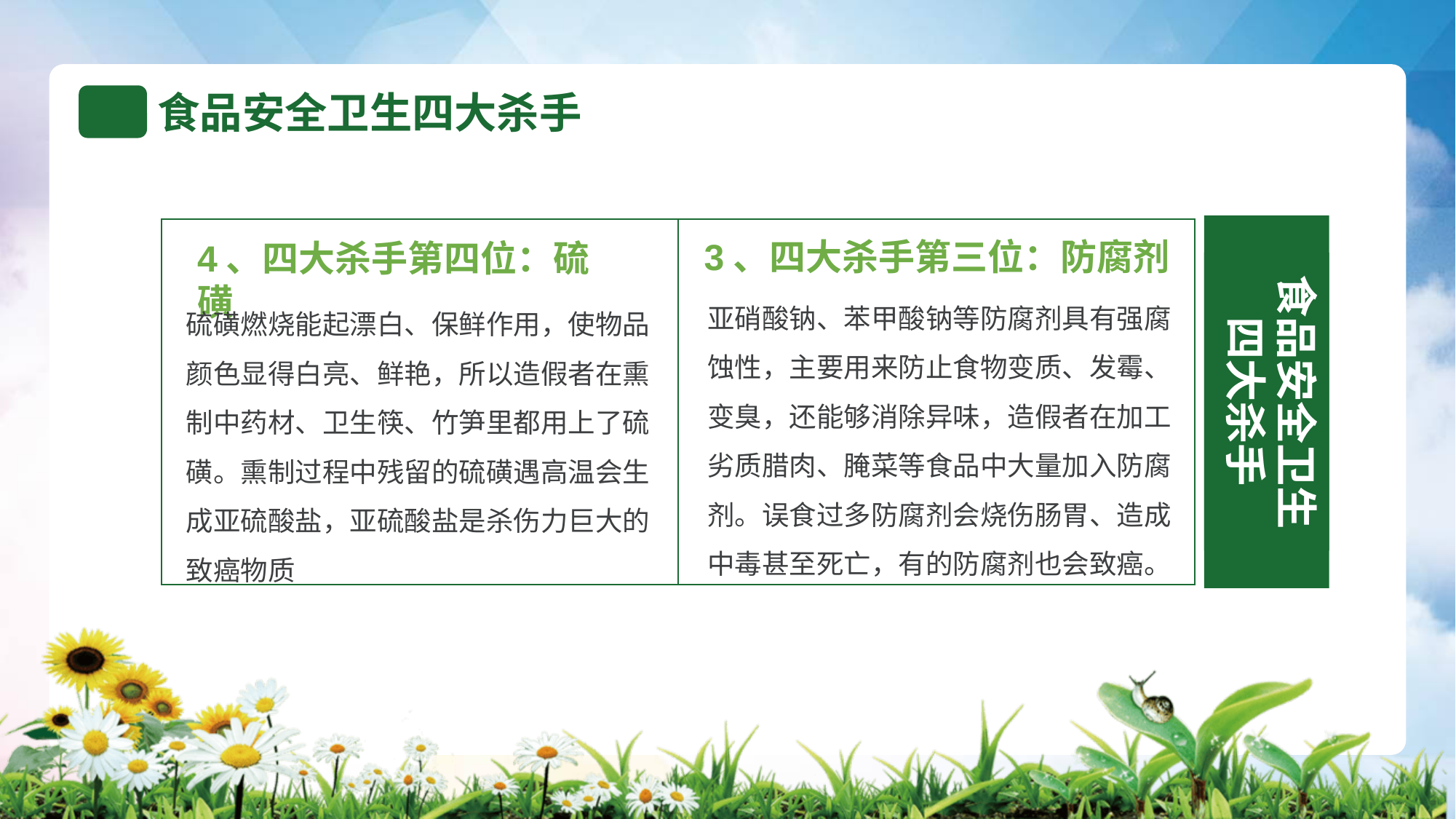

食品安全卫生四大杀手

4、四大杀手第四位：硫磺
硫磺燃烧能起漂白、保鲜作用，使物品颜色显得白亮、鲜艳，所以造假者在熏制中药材、卫生筷、竹笋里都用上了硫磺。熏制过程中残留的硫磺遇高温会生成亚硫酸盐，亚硫酸盐是杀伤力巨大的致癌物质

3、四大杀手第三位：防腐剂
亚硝酸钠、苯甲酸钠等防腐剂具有强腐蚀性，主要用来防止食物变质、发霉、变臭，还能够消除异味，造假者在加工劣质腊肉、腌菜等食品中大量加入防腐剂。误食过多防腐剂会烧伤肠胃、造成中毒甚至死亡，有的防腐剂也会致癌。